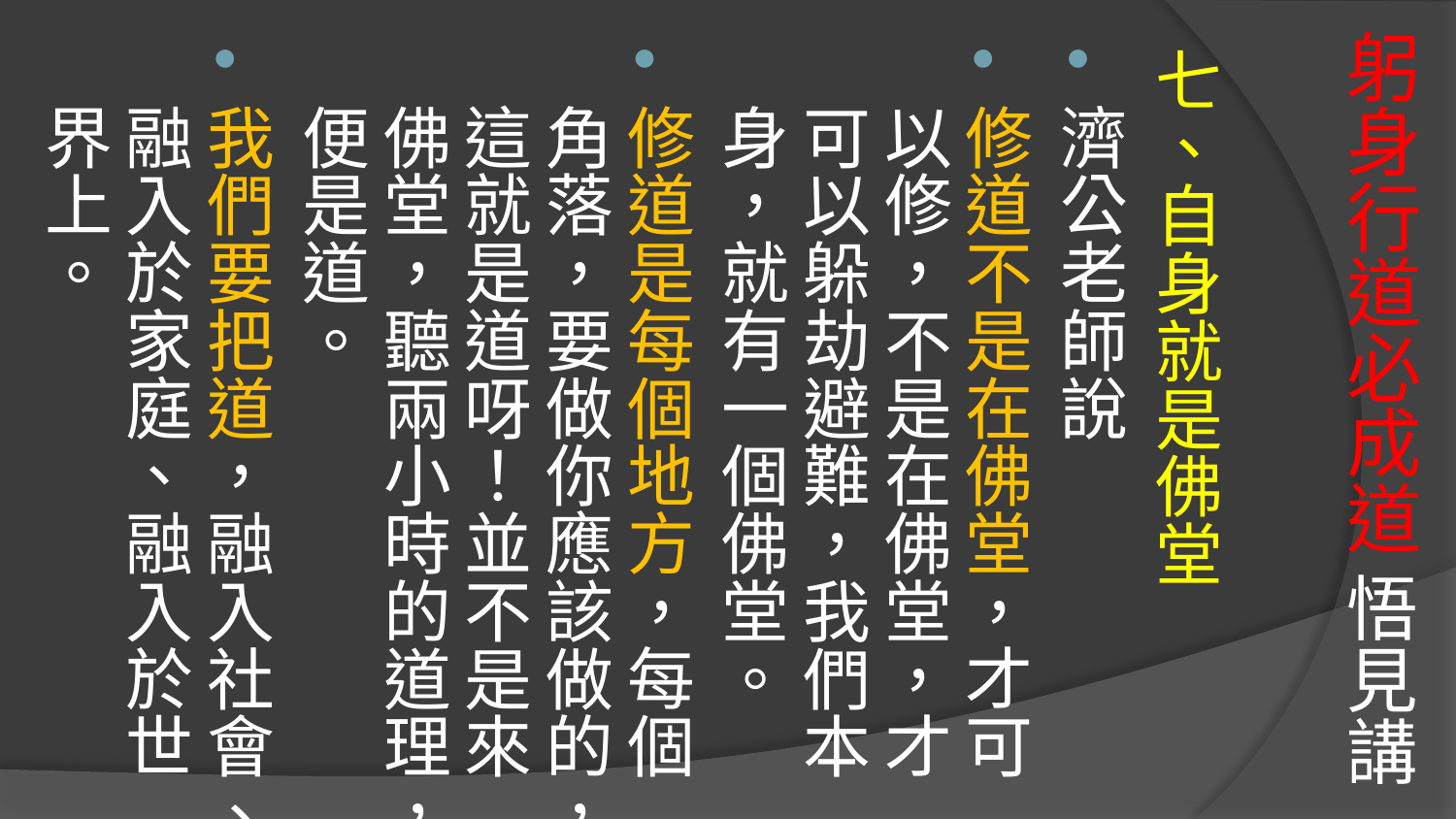

# 躬身行道必成道 悟見講
七、自身就是佛堂
濟公老師說
修道不是在佛堂，才可以修，不是在佛堂，才可以躲劫避難，我們本身，就有一個佛堂。
修道是每個地方，每個角落，要做你應該做的，這就是道呀！並不是來佛堂，聽兩小時的道理，便是道。
我們要把道，融入社會、融入於家庭、融入於世界上。